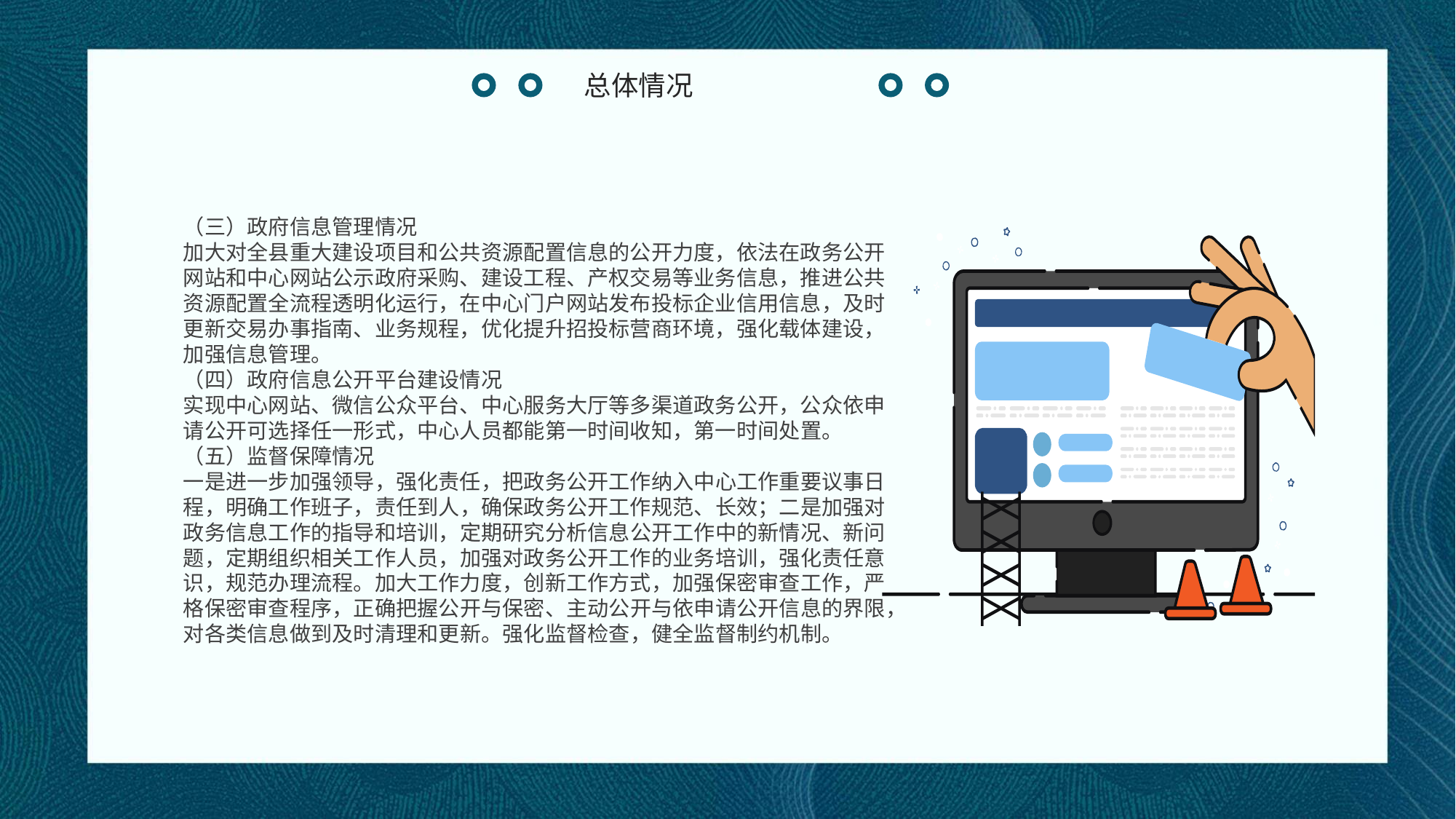

总体情况

（三）政府信息管理情况
加大对全县重大建设项目和公共资源配置信息的公开力度，依法在政务公开网站和中心网站公示政府采购、建设工程、产权交易等业务信息，推进公共资源配置全流程透明化运行，在中心门户网站发布投标企业信用信息，及时更新交易办事指南、业务规程，优化提升招投标营商环境，强化载体建设，加强信息管理。
（四）政府信息公开平台建设情况
实现中心网站、微信公众平台、中心服务大厅等多渠道政务公开，公众依申请公开可选择任一形式，中心人员都能第一时间收知，第一时间处置。
（五）监督保障情况
一是进一步加强领导，强化责任，把政务公开工作纳入中心工作重要议事日程，明确工作班子，责任到人，确保政务公开工作规范、长效；二是加强对政务信息工作的指导和培训，定期研究分析信息公开工作中的新情况、新问题，定期组织相关工作人员，加强对政务公开工作的业务培训，强化责任意识，规范办理流程。加大工作力度，创新工作方式，加强保密审查工作，严格保密审查程序，正确把握公开与保密、主动公开与依申请公开信息的界限，对各类信息做到及时清理和更新。强化监督检查，健全监督制约机制。